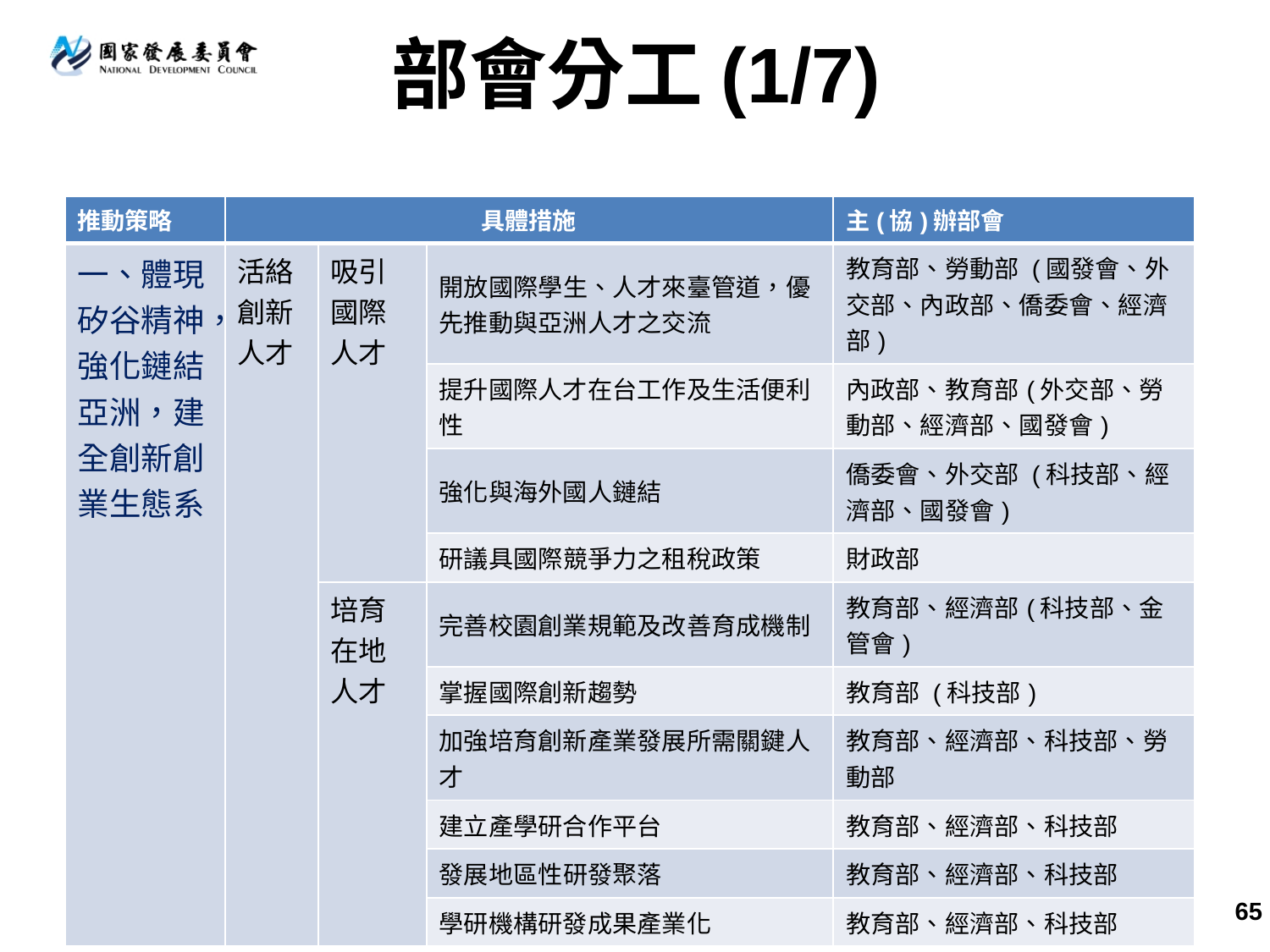

# 部會分工(1/7)
| 推動策略 | 具體措施 |  |  | 主(協)辦部會 |
| --- | --- | --- | --- | --- |
| 一、體現矽谷精神，強化鏈結亞洲，建全創新創業生態系 | 活絡創新人才 | 吸引國際人才 | 開放國際學生、人才來臺管道，優先推動與亞洲人才之交流 | 教育部、勞動部 (國發會、外交部、內政部、僑委會、經濟部) |
|  |  |  | 提升國際人才在台工作及生活便利性 | 內政部、教育部(外交部、勞動部、經濟部、國發會) |
|  |  |  | 強化與海外國人鏈結 | 僑委會、外交部 (科技部、經濟部、國發會) |
|  |  |  | 研議具國際競爭力之租稅政策 | 財政部 |
|  |  | 培育在地人才 | 完善校園創業規範及改善育成機制 | 教育部、經濟部(科技部、金管會) |
|  |  |  | 掌握國際創新趨勢 | 教育部 (科技部) |
|  |  |  | 加強培育創新產業發展所需關鍵人才 | 教育部、經濟部、科技部、勞動部 |
|  |  |  | 建立產學研合作平台 | 教育部、經濟部、科技部 |
|  |  |  | 發展地區性研發聚落 | 教育部、經濟部、科技部 |
|  |  |  | 學研機構研發成果產業化 | 教育部、經濟部、科技部 |
65